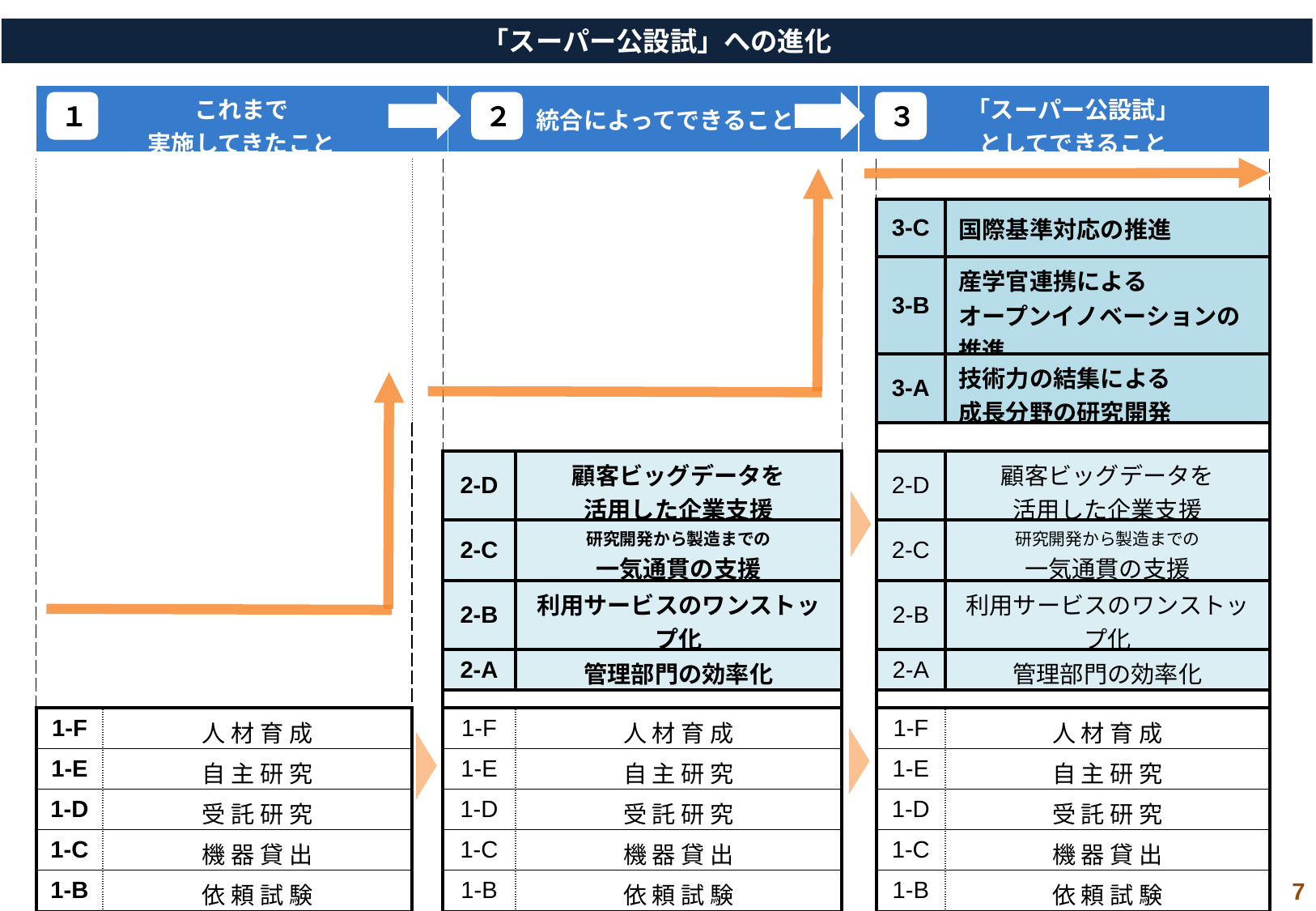

「スーパー公設試」への進化
| これまで 実施してきたこと | 統合によってできること | 「スーパー公設試」 としてできること |
| --- | --- | --- |
１

２

３
|  |  |  |  |  |  |  |  |
| --- | --- | --- | --- | --- | --- | --- | --- |
|  |  |  |  |  |  | 3-C | 国際基準対応の推進 |
|  |  |  |  |  |  | 3-B | 産学官連携による オープンイノベーションの推進 |
|  |  |  |  |  |  | 3-A | 技術力の結集による 成長分野の研究開発 |
|  |  |  |  |  |  |  |  |
|  |  |  | 2-D | 顧客ビッグデータを 活用した企業支援 |  | 2-D | 顧客ビッグデータを 活用した企業支援 |
|  |  |  | 2-C | 研究開発から製造までの 一気通貫の支援 |  | 2-C | 研究開発から製造までの 一気通貫の支援 |
|  |  |  | 2-B | 利用サービスのワンストップ化 |  | 2-B | 利用サービスのワンストップ化 |
|  |  |  | 2-A | 管理部門の効率化 |  | 2-A | 管理部門の効率化 |
|  |  |  |  |  |  |  |  |
| 1-F | 人 材 育 成 |  | 1-F | 人 材 育 成 |  | 1-F | 人 材 育 成 |
| 1-E | 自 主 研 究 |  | 1-E | 自 主 研 究 |  | 1-E | 自 主 研 究 |
| 1-D | 受 託 研 究 |  | 1-D | 受 託 研 究 |  | 1-D | 受 託 研 究 |
| 1-C | 機 器 貸 出 |  | 1-C | 機 器 貸 出 |  | 1-C | 機 器 貸 出 |
| 1-B | 依 頼 試 験 |  | 1-B | 依 頼 試 験 |  | 1-B | 依 頼 試 験 |
| 1-A | 技 術 相 談 |  | 1-A | 技 術 相 談 |  | 1-A | 技 術 相 談 |

7